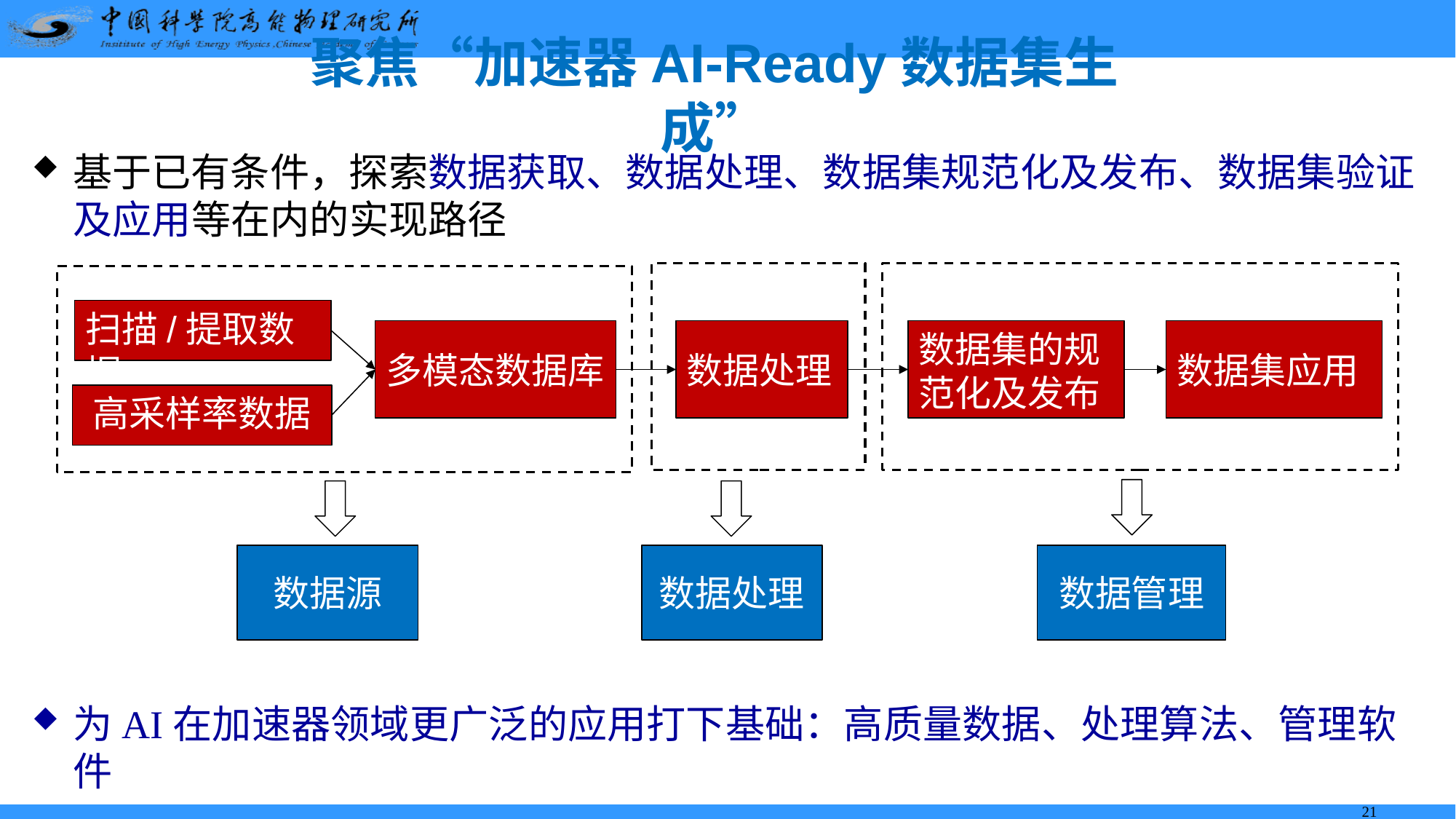

# 聚焦“加速器AI-Ready数据集生成”
基于已有条件，探索数据获取、数据处理、数据集规范化及发布、数据集验证及应用等在内的实现路径

为AI在加速器领域更广泛的应用打下基础：高质量数据、处理算法、管理软件

扫描/提取数据
多模态数据库
数据处理
数据集的规范化及发布
数据集应用
高采样率数据

数据源
数据处理
数据管理
21